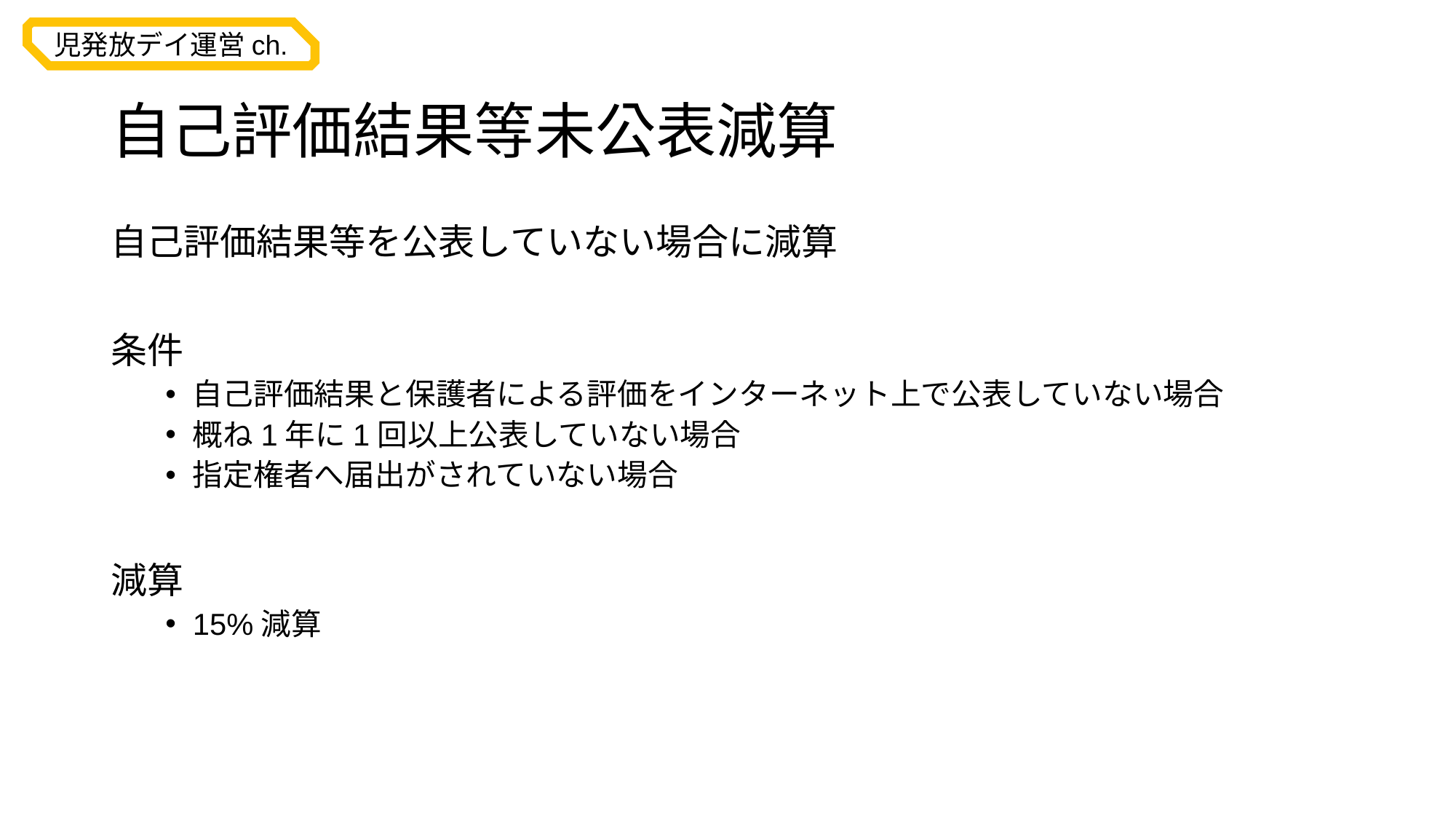

# 自己評価結果等未公表減算
自己評価結果等を公表していない場合に減算

条件
自己評価結果と保護者による評価をインターネット上で公表していない場合
概ね1年に1回以上公表していない場合
指定権者へ届出がされていない場合

減算
15%減算